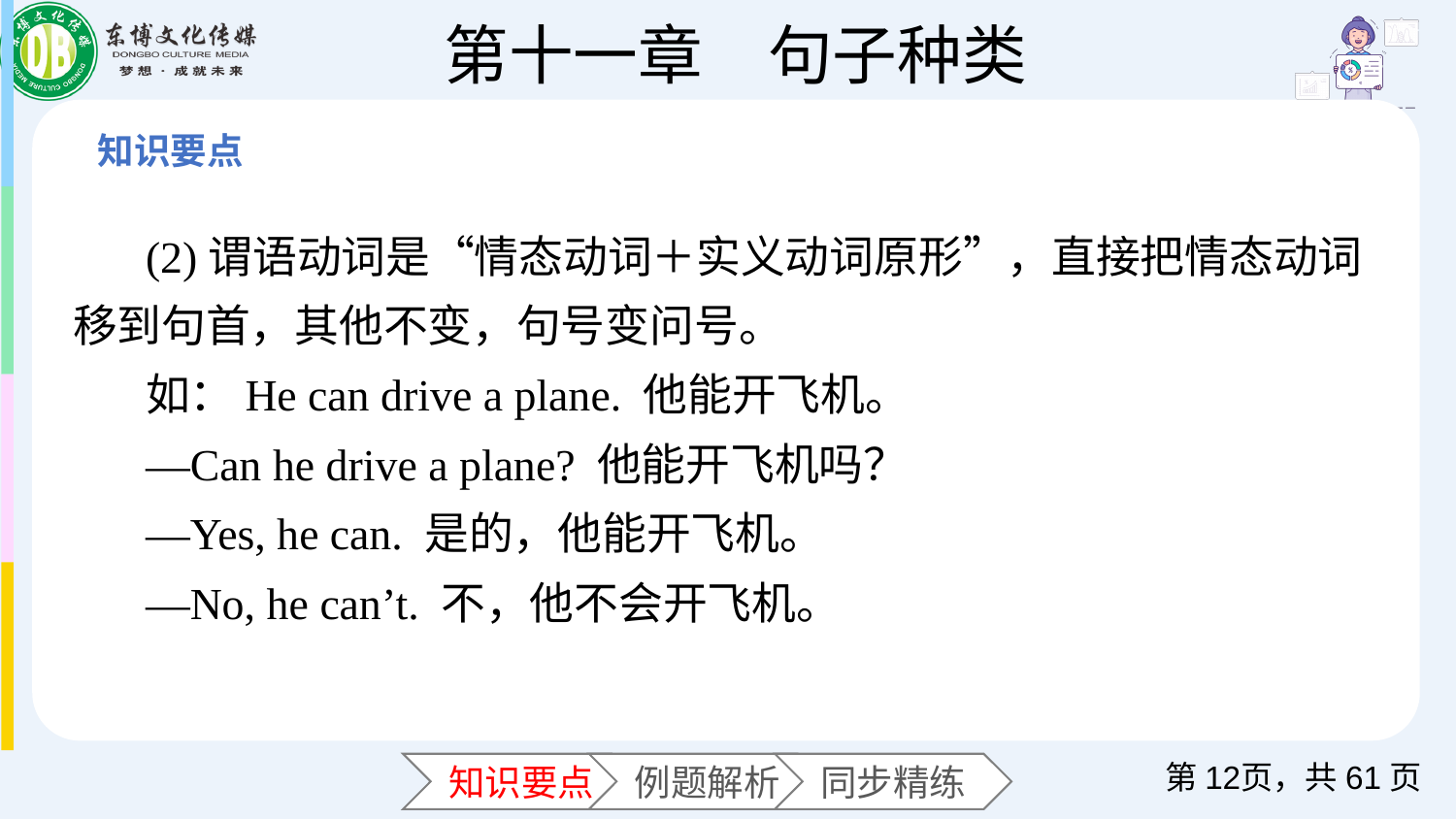

(2)谓语动词是“情态动词＋实义动词原形”，直接把情态动词移到句首，其他不变，句号变问号。
如：He can drive a plane. 他能开飞机。
—Can he drive a plane? 他能开飞机吗？
—Yes, he can. 是的，他能开飞机。
—No, he can’t. 不，他不会开飞机。